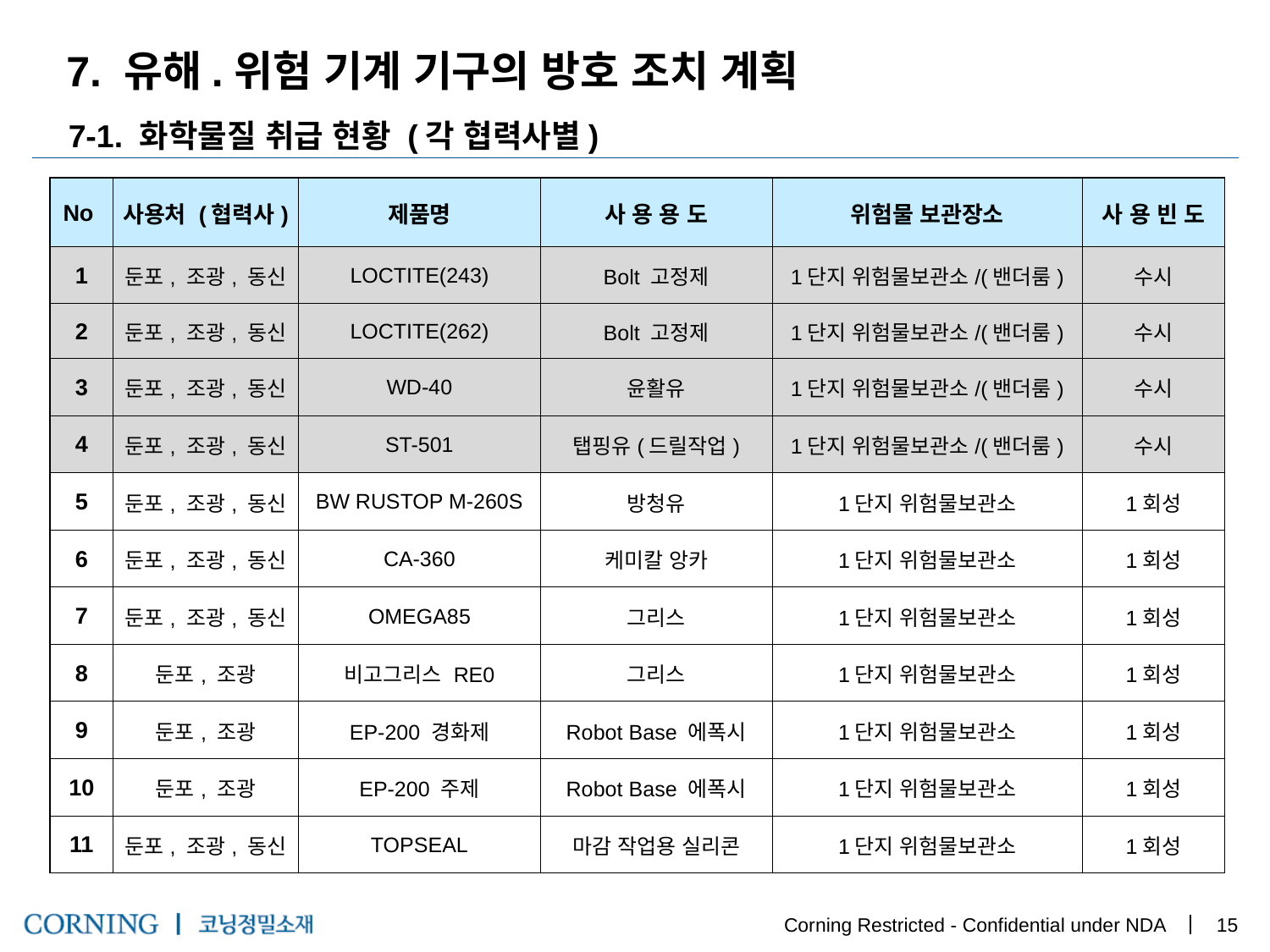

7. 유해.위험 기계 기구의 방호 조치 계획
7-1. 화학물질 취급 현황 (각 협력사별)
| No | 사용처 (협력사) | 제품명 | 사 용 용 도 | 위험물 보관장소 | 사 용 빈 도 |
| --- | --- | --- | --- | --- | --- |
| 1 | 둔포, 조광, 동신 | LOCTITE(243) | Bolt 고정제 | 1단지 위험물보관소/(밴더룸) | 수시 |
| 2 | 둔포, 조광, 동신 | LOCTITE(262) | Bolt 고정제 | 1단지 위험물보관소/(밴더룸) | 수시 |
| 3 | 둔포, 조광, 동신 | WD-40 | 윤활유 | 1단지 위험물보관소/(밴더룸) | 수시 |
| 4 | 둔포, 조광, 동신 | ST-501 | 탭핑유(드릴작업) | 1단지 위험물보관소/(밴더룸) | 수시 |
| 5 | 둔포, 조광, 동신 | BW RUSTOP M-260S | 방청유 | 1단지 위험물보관소 | 1회성 |
| 6 | 둔포, 조광, 동신 | CA-360 | 케미칼 앙카 | 1단지 위험물보관소 | 1회성 |
| 7 | 둔포, 조광, 동신 | OMEGA85 | 그리스 | 1단지 위험물보관소 | 1회성 |
| 8 | 둔포, 조광 | 비고그리스 RE0 | 그리스 | 1단지 위험물보관소 | 1회성 |
| 9 | 둔포, 조광 | EP-200 경화제 | Robot Base 에폭시 | 1단지 위험물보관소 | 1회성 |
| 10 | 둔포, 조광 | EP-200 주제 | Robot Base 에폭시 | 1단지 위험물보관소 | 1회성 |
| 11 | 둔포, 조광, 동신 | TOPSEAL | 마감 작업용 실리콘 | 1단지 위험물보관소 | 1회성 |